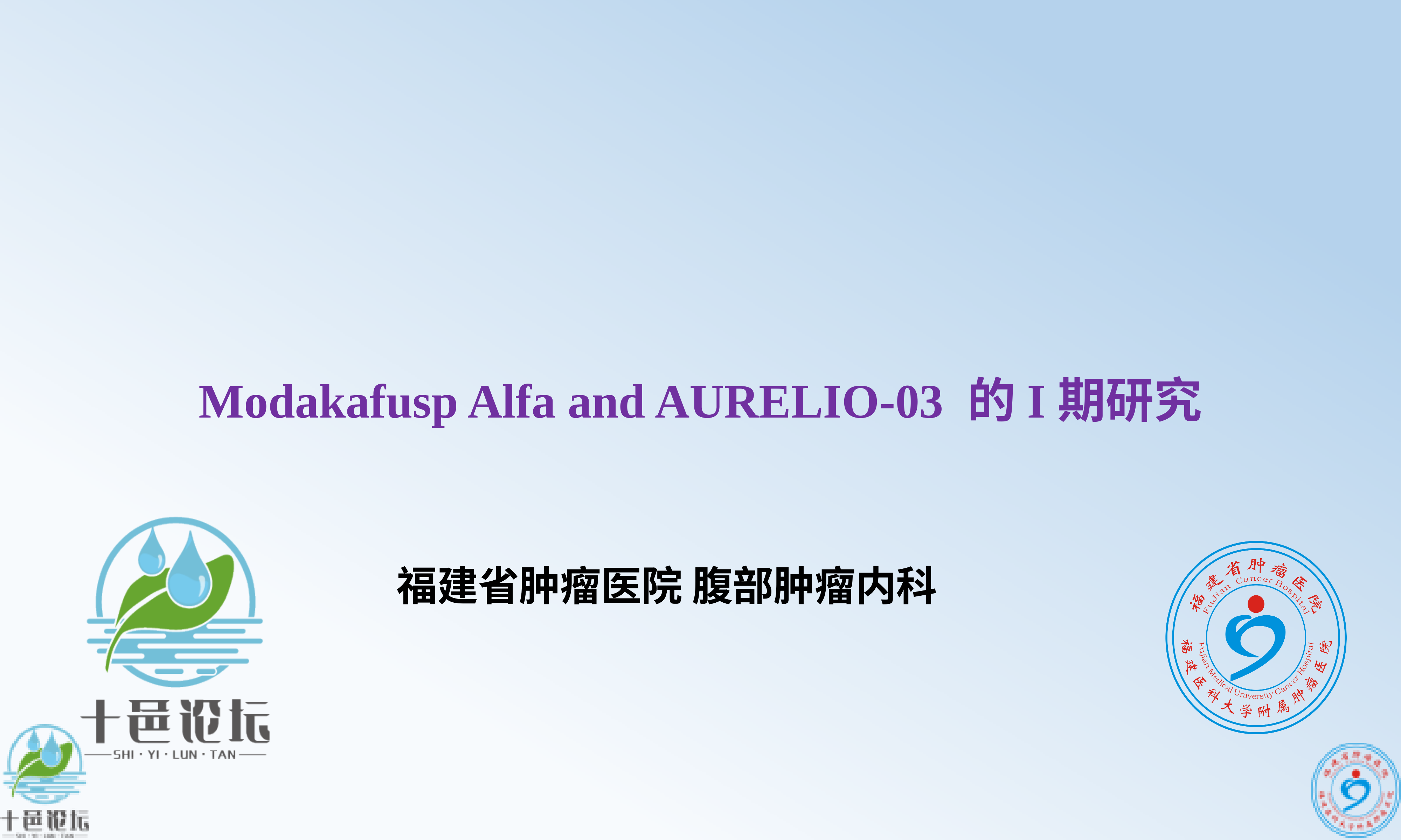

# Modakafusp Alfa and AURELIO-03 的I期研究
福建省肿瘤医院 腹部肿瘤内科